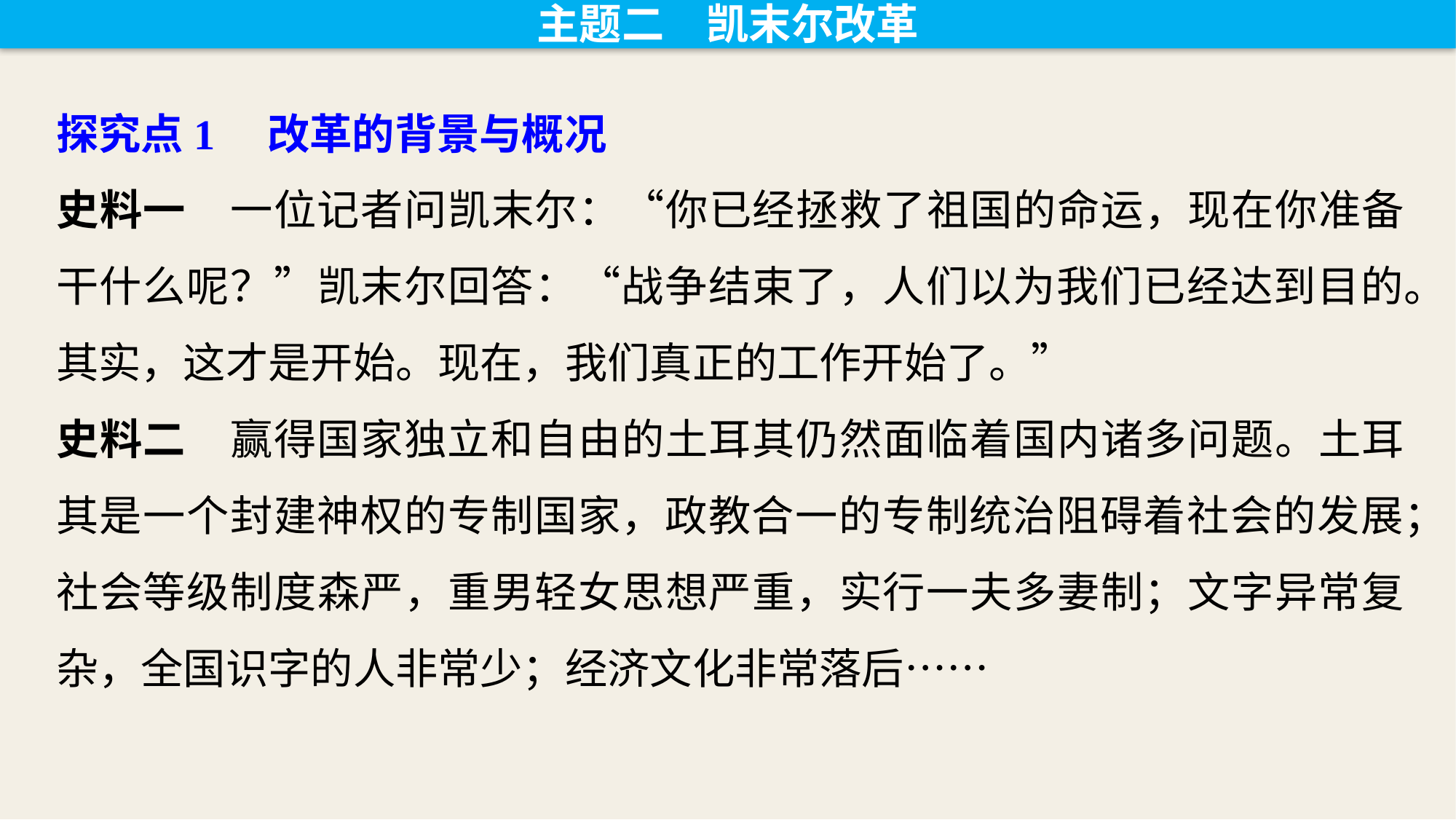

主题二　凯末尔改革
探究点1　改革的背景与概况
史料一　一位记者问凯末尔：“你已经拯救了祖国的命运，现在你准备干什么呢？”凯末尔回答：“战争结束了，人们以为我们已经达到目的。其实，这才是开始。现在，我们真正的工作开始了。”
史料二　赢得国家独立和自由的土耳其仍然面临着国内诸多问题。土耳其是一个封建神权的专制国家，政教合一的专制统治阻碍着社会的发展；社会等级制度森严，重男轻女思想严重，实行一夫多妻制；文字异常复杂，全国识字的人非常少；经济文化非常落后……